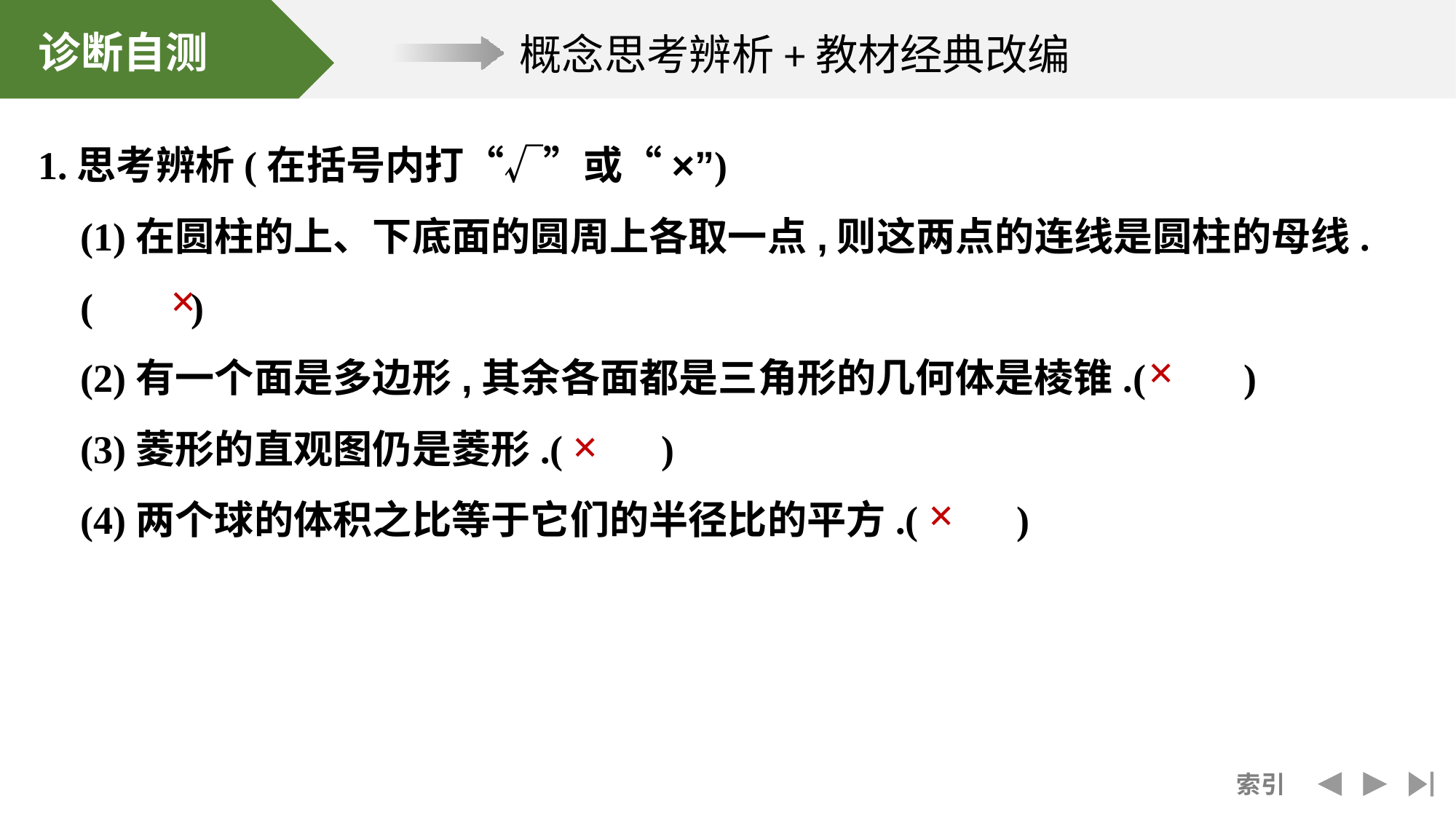

1.思考辨析(在括号内打“√”或“×”)
	(1)在圆柱的上、下底面的圆周上各取一点,则这两点的连线是圆柱的母线.(　　)
	(2)有一个面是多边形,其余各面都是三角形的几何体是棱锥.(　　)
	(3)菱形的直观图仍是菱形.(　　)
	(4)两个球的体积之比等于它们的半径比的平方.(　　)
×
×
×
×